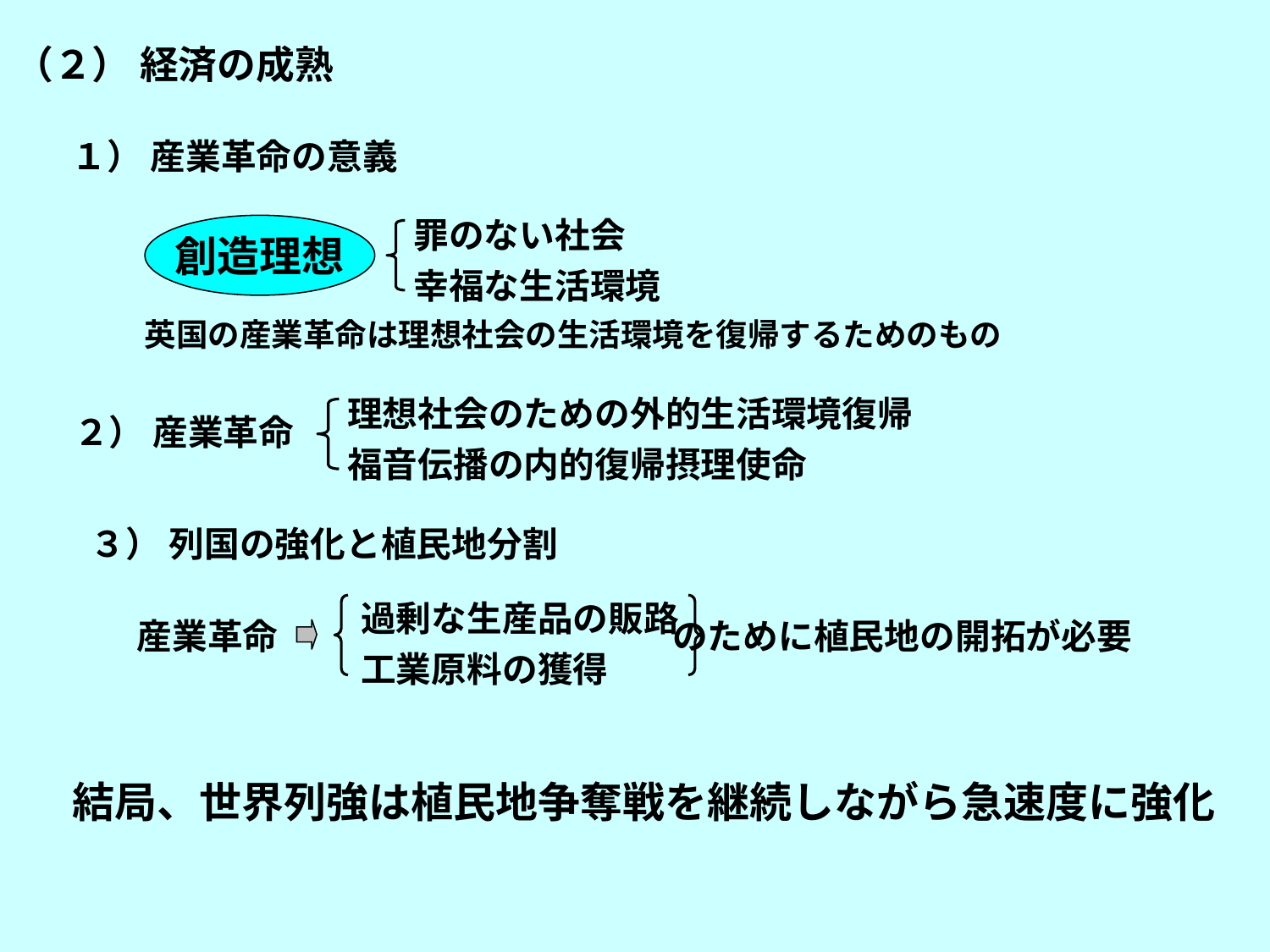

（２） 経済の成熟
１） 産業革命の意義
罪のない社会
幸福な生活環境
創造理想

英国の産業革命は理想社会の生活環境を復帰するためのもの
理想社会のための外的生活環境復帰
福音伝播の内的復帰摂理使命

２） 産業革命
　　３） 列国の強化と植民地分割
過剰な生産品の販路
工業原料の獲得

産業革命                                                 のために植民地の開拓が必要

結局、世界列強は植民地争奪戦を継続しながら急速度に強化